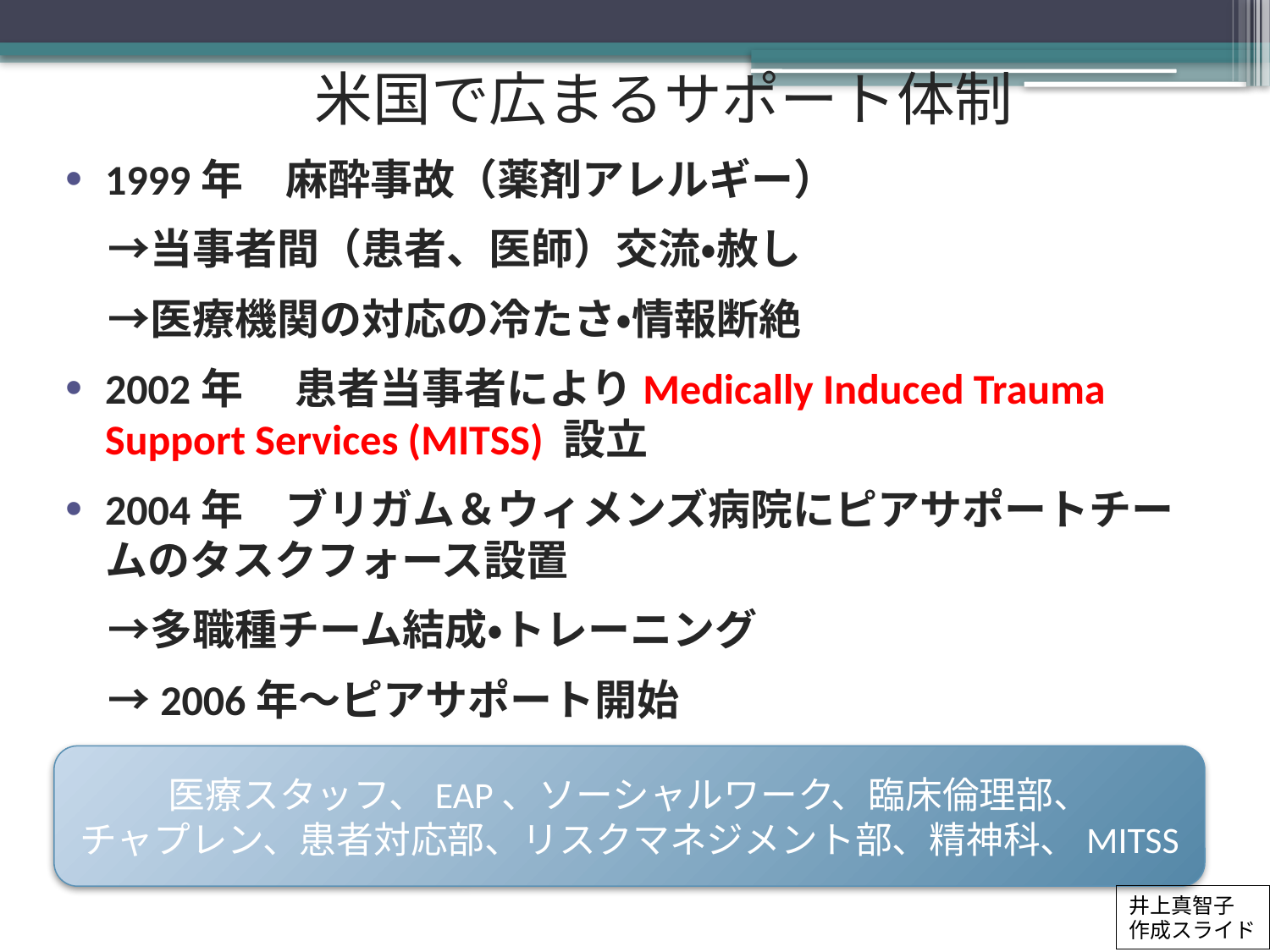

米国で広まるサポート体制
1999年　麻酔事故（薬剤アレルギー）
　→当事者間（患者、医師）交流・赦し
　→医療機関の対応の冷たさ・情報断絶
2002年　 患者当事者によりMedically Induced Trauma Support Services (MITSS) 設立
2004年　ブリガム＆ウィメンズ病院にピアサポートチームのタスクフォース設置
　→多職種チーム結成・トレーニング
　→2006年～ピアサポート開始

医療スタッフ、EAP、ソーシャルワーク、臨床倫理部、
チャプレン、患者対応部、リスクマネジメント部、精神科、MITSS
井上真智子
作成スライド